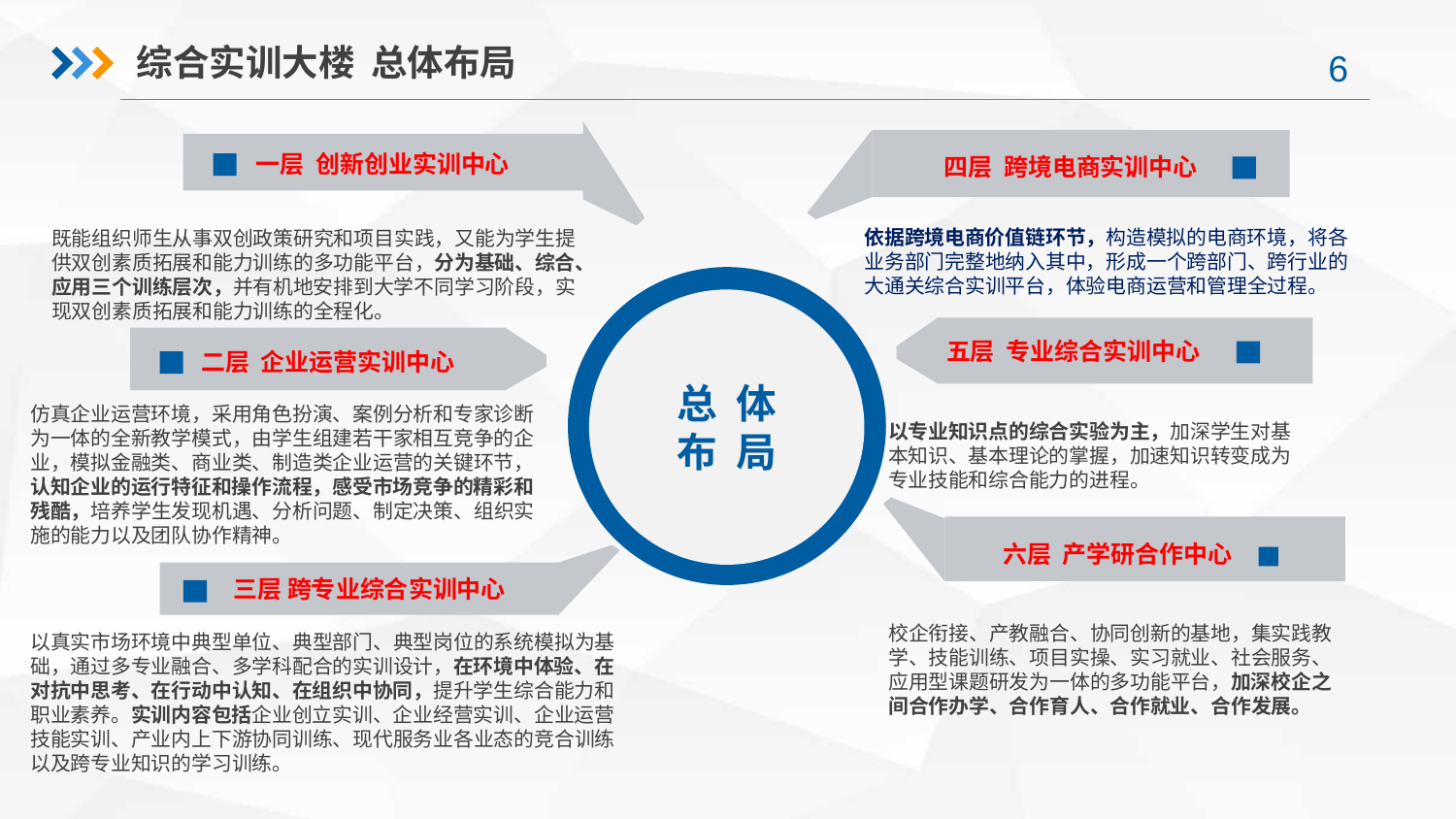

综合实训大楼  总体布局

一层  创新创业实训中心
四层  跨境电商实训中心

既能组织师生从事双创政策研究和项目实践，又能为学生提供双创素质拓展和能力训练的多功能平台，分为基础、综合、应用三个训练层次，并有机地安排到大学不同学习阶段，实现双创素质拓展和能力训练的全程化。
依据跨境电商价值链环节，构造模拟的电商环境，将各业务部门完整地纳入其中，形成一个跨部门、跨行业的大通关综合实训平台，体验电商运营和管理全过程。

总  体
布  局

五层  专业综合实训中心
二层  企业运营实训中心

仿真企业运营环境，采用角色扮演、案例分析和专家诊断为一体的全新教学模式，由学生组建若干家相互竞争的企业，模拟金融类、商业类、制造类企业运营的关键环节，认知企业的运行特征和操作流程，感受市场竞争的精彩和残酷，培养学生发现机遇、分析问题、制定决策、组织实施的能力以及团队协作精神。
以专业知识点的综合实验为主，加深学生对基本知识、基本理论的掌握，加速知识转变成为专业技能和综合能力的进程。

六层  产学研合作中心

 三层 跨专业综合实训中心

校企衔接、产教融合、协同创新的基地，集实践教学、技能训练、项目实操、实习就业、社会服务、应用型课题研发为一体的多功能平台，加深校企之间合作办学、合作育人、合作就业、合作发展。
以真实市场环境中典型单位、典型部门、典型岗位的系统模拟为基础，通过多专业融合、多学科配合的实训设计，在环境中体验、在对抗中思考、在行动中认知、在组织中协同，提升学生综合能力和职业素养。实训内容包括企业创立实训、企业经营实训、企业运营技能实训、产业内上下游协同训练、现代服务业各业态的竞合训练以及跨专业知识的学习训练。